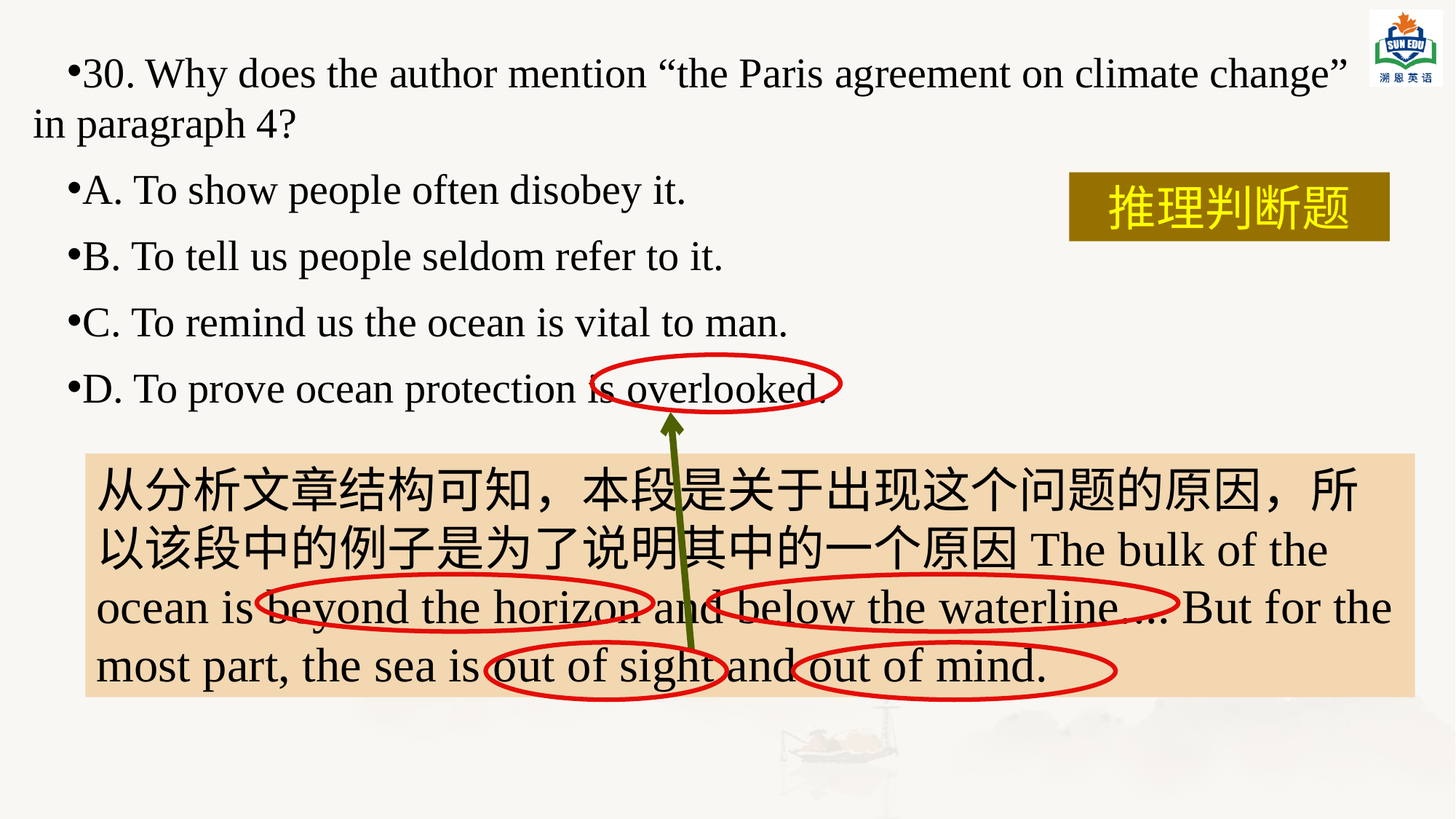

30. Why does the author mention “the Paris agreement on climate change” in paragraph 4?
A. To show people often disobey it.
B. To tell us people seldom refer to it.
C. To remind us the ocean is vital to man.
D. To prove ocean protection is overlooked.
推理判断题

从分析文章结构可知，本段是关于出现这个问题的原因，所以该段中的例子是为了说明其中的一个原因The bulk of the ocean is beyond the horizon and below the waterline.... But for the most part, the sea is out of sight and out of mind.